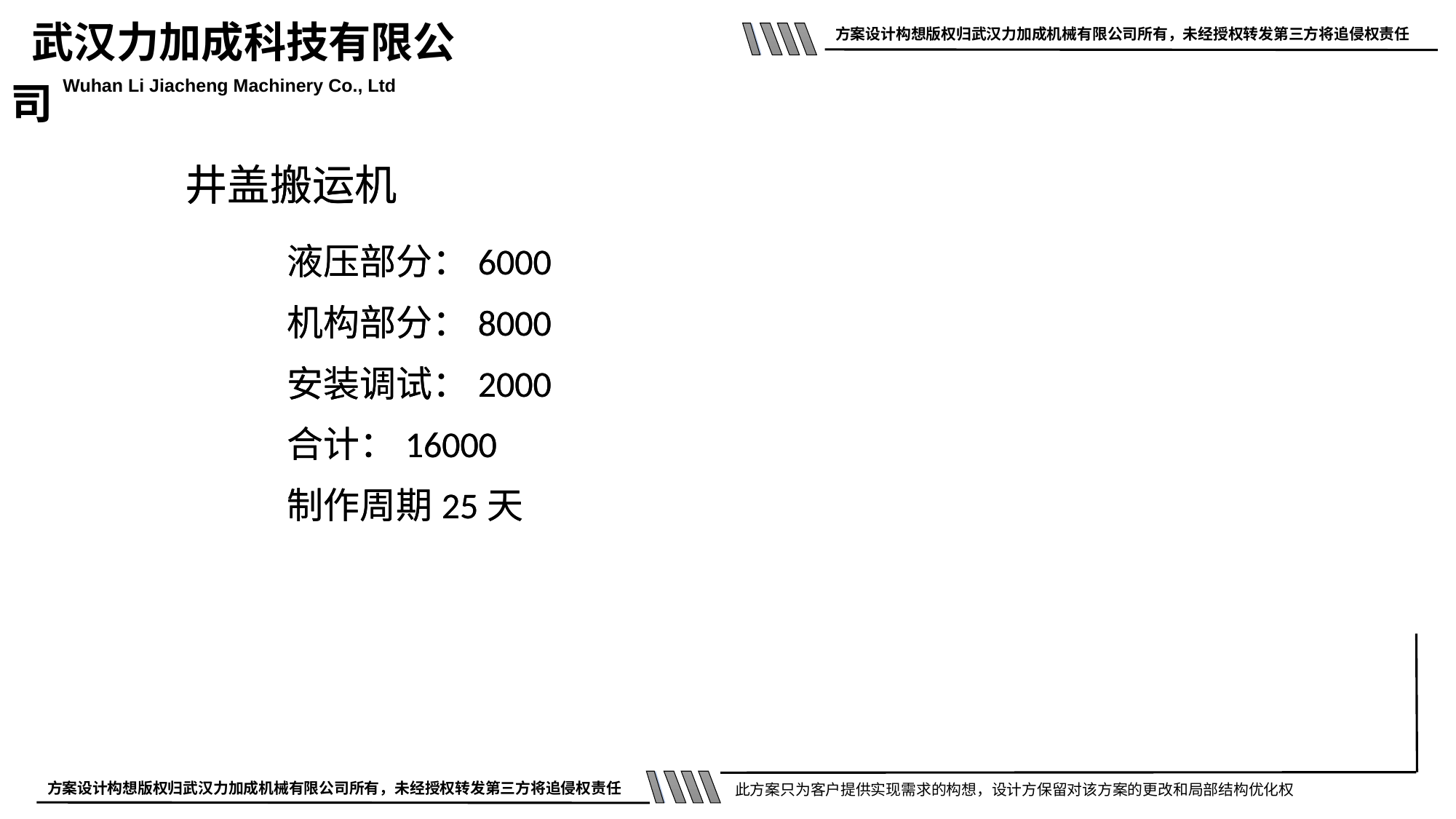

武汉力加成科技有限公司
方案设计构想版权归武汉力加成机械有限公司所有，未经授权转发第三方将追侵权责任

       Wuhan Li Jiacheng Machinery Co., Ltd
井盖搬运机
井盖搬运机
液压部分：6000
机构部分：8000
安装调试：2000
合计：16000
制作周期25天
液压部分：6000
机构部分：8000
安装调试：2000
合计：16000
制作周期25天

方案设计构想版权归武汉力加成机械有限公司所有，未经授权转发第三方将追侵权责任
 此方案只为客户提供实现需求的构想，设计方保留对该方案的更改和局部结构优化权